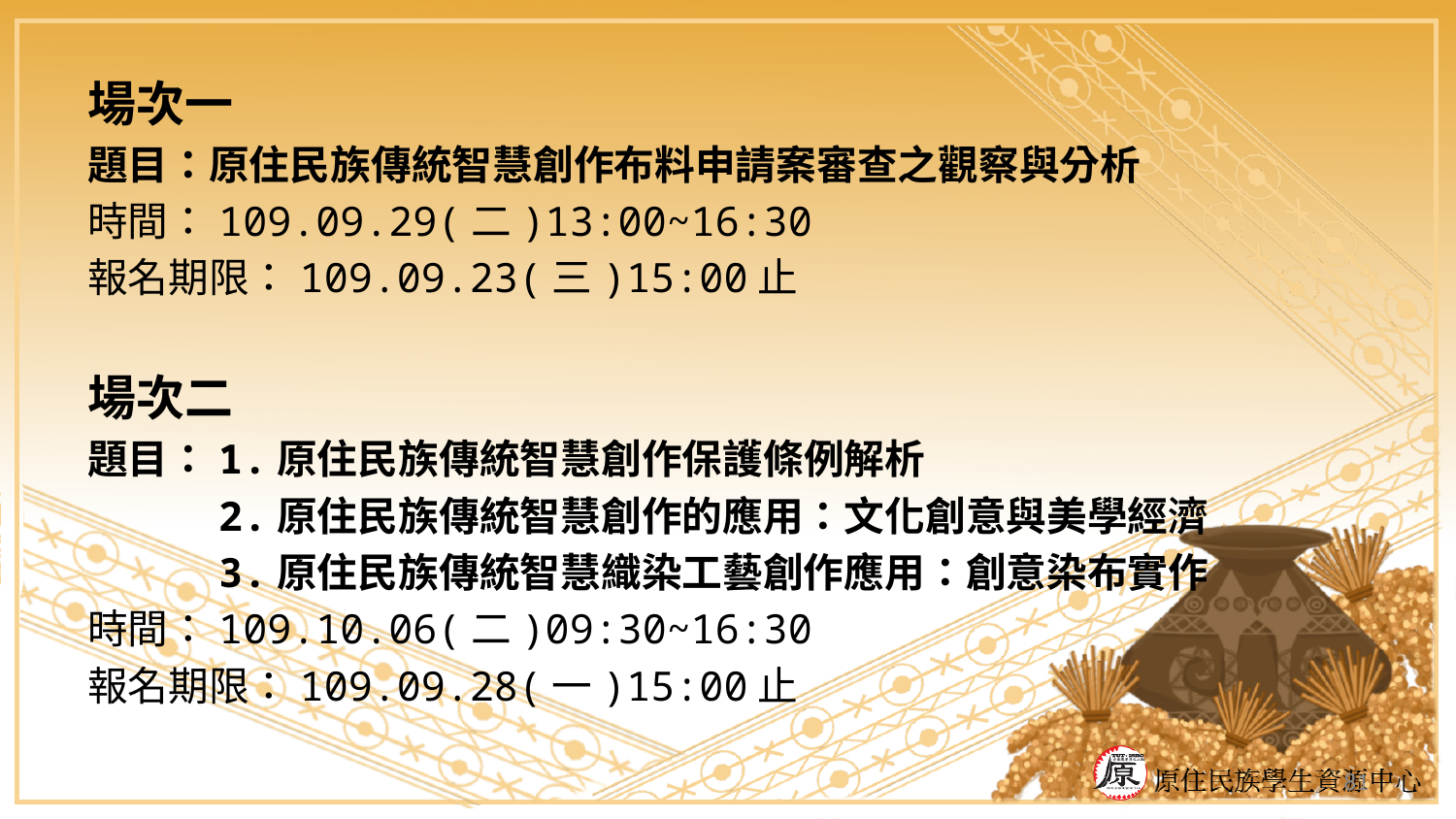

場次一
題目：原住民族傳統智慧創作布料申請案審查之觀察與分析
時間：109.09.29(二)13:00~16:30
報名期限：109.09.23(三)15:00止

場次二
題目：1.原住民族傳統智慧創作保護條例解析
　　　2.原住民族傳統智慧創作的應用：文化創意與美學經濟
　　　3.原住民族傳統智慧織染工藝創作應用：創意染布實作
時間：109.10.06(二)09:30~16:30
報名期限：109.09.28(一)15:00止

81